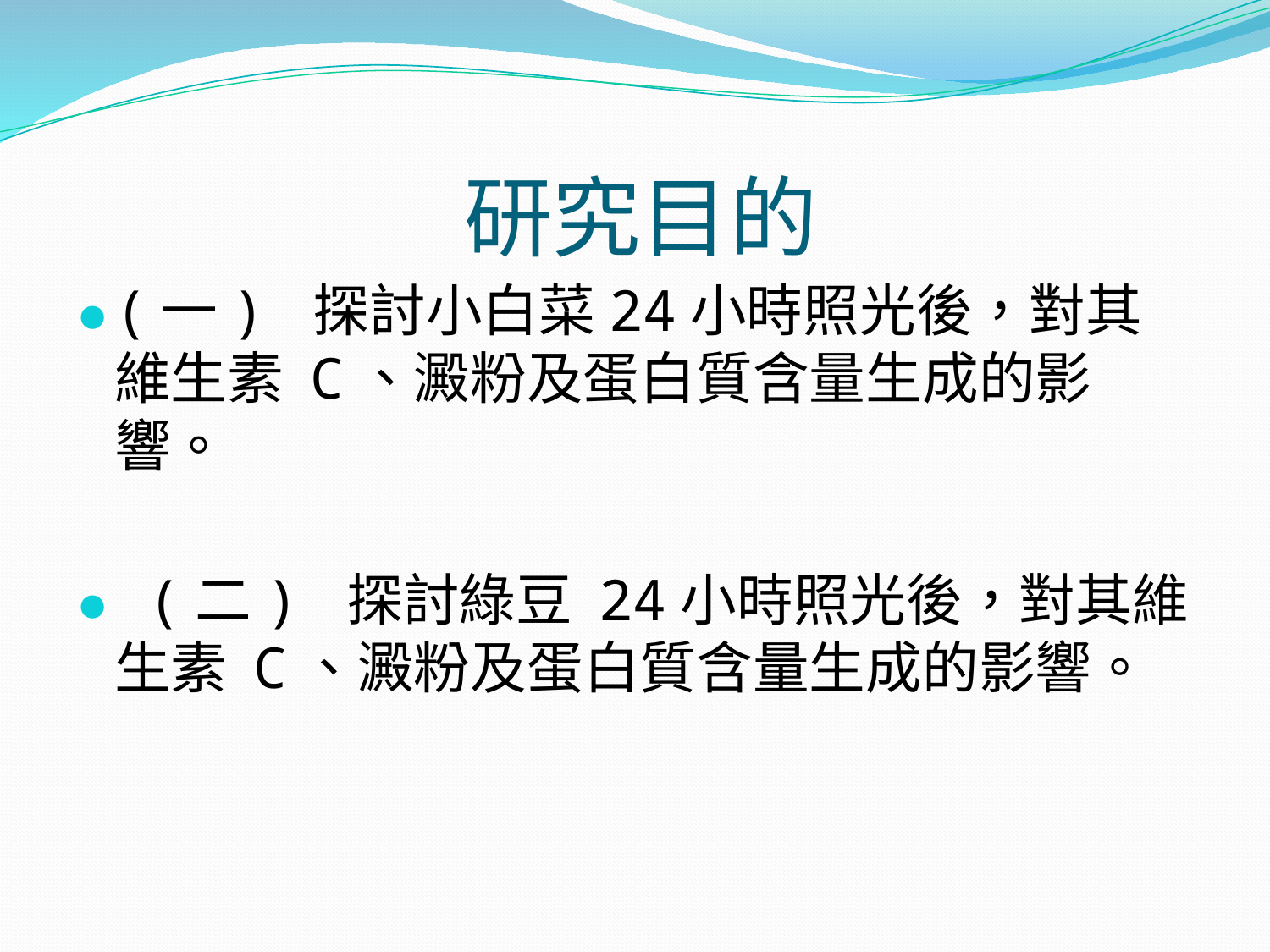

# 研究目的
(一) 探討小白菜24小時照光後，對其維生素 C、澱粉及蛋白質含量生成的影響。

 (二) 探討綠豆 24小時照光後，對其維生素 C、澱粉及蛋白質含量生成的影響。